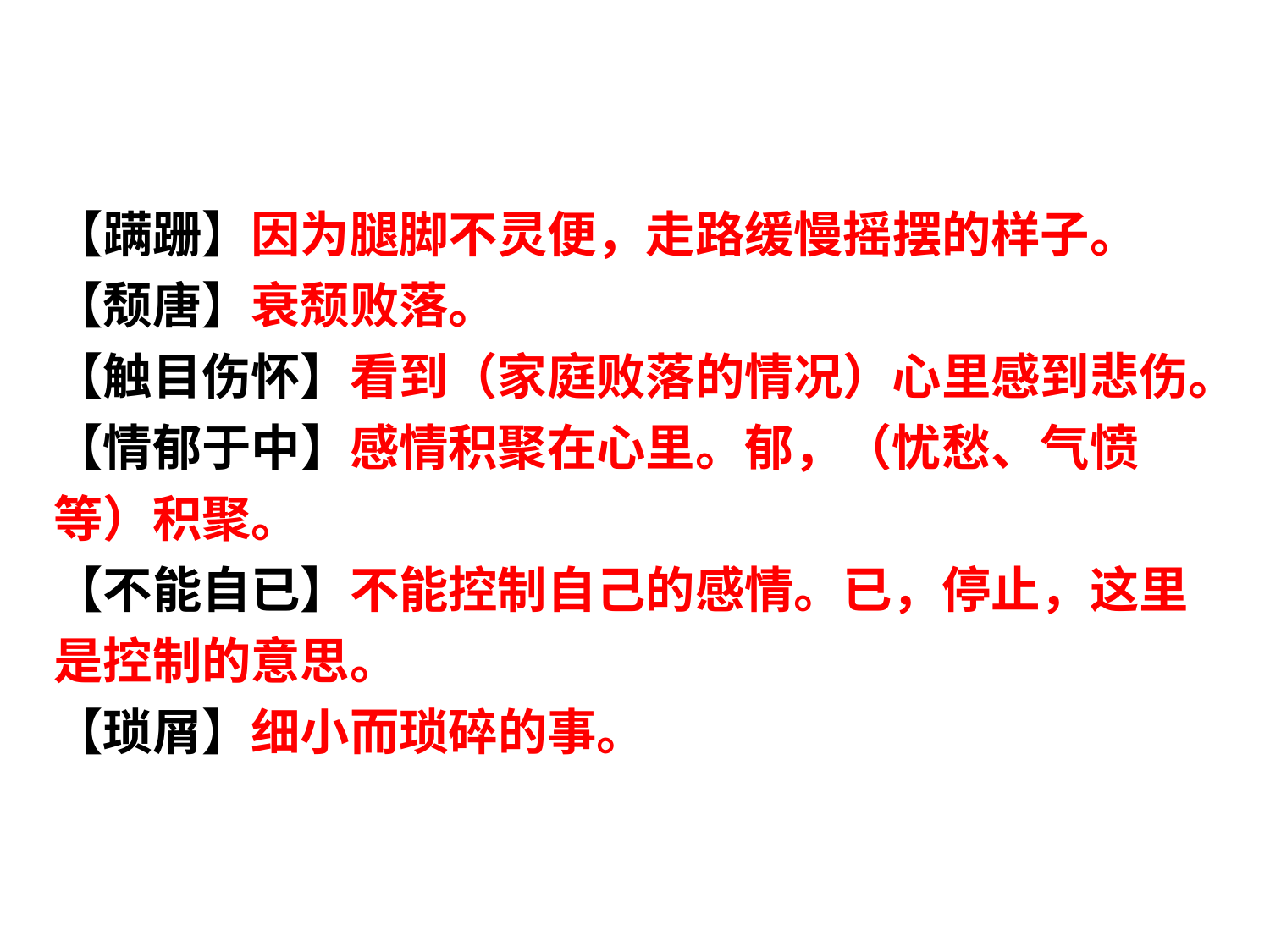

【蹒跚】因为腿脚不灵便，走路缓慢摇摆的样子。
【颓唐】衰颓败落。
【触目伤怀】看到（家庭败落的情况）心里感到悲伤。
【情郁于中】感情积聚在心里。郁，（忧愁、气愤等）积聚。
【不能自已】不能控制自己的感情。已，停止，这里是控制的意思。
【琐屑】细小而琐碎的事。